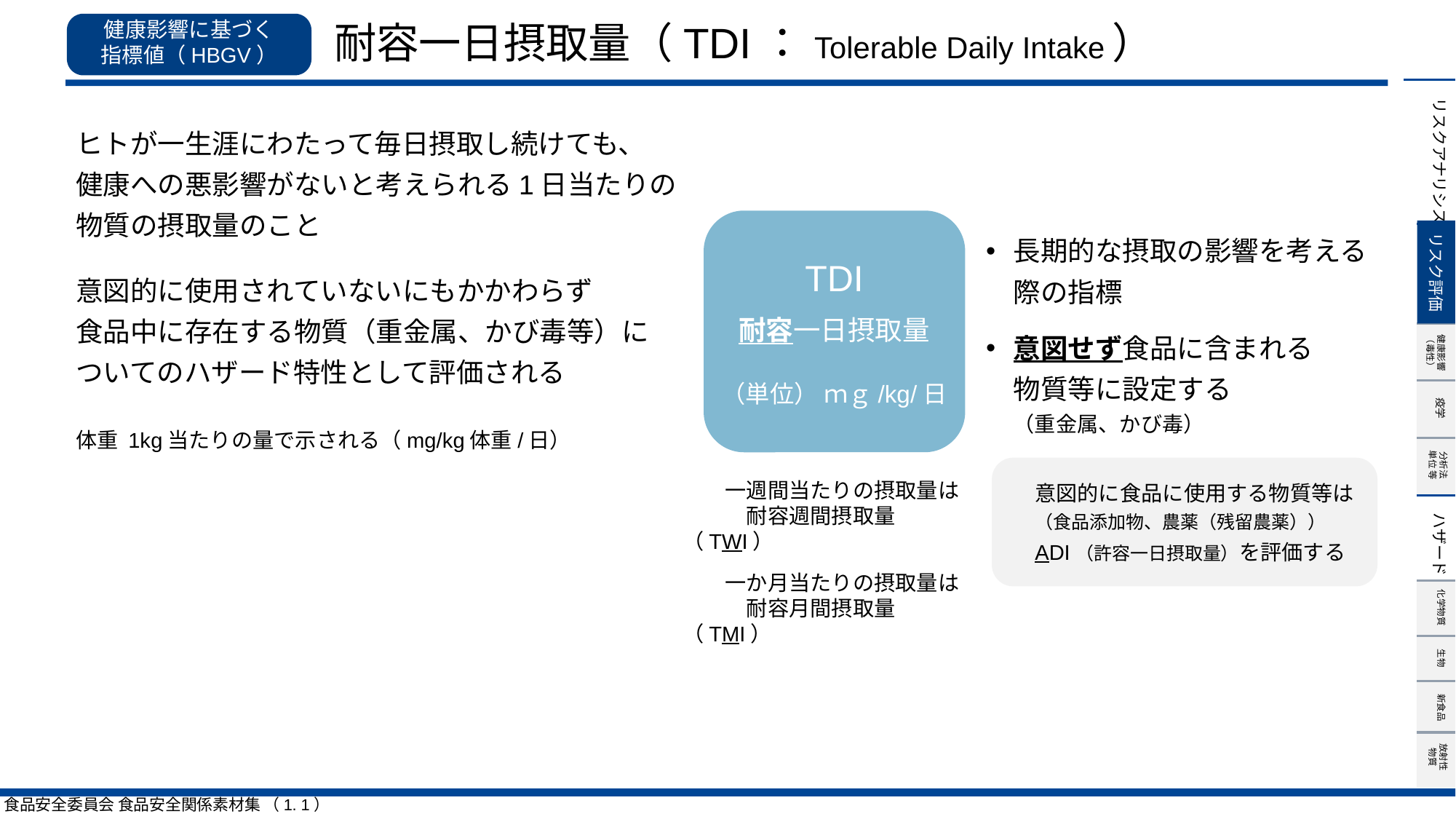

# 耐容一日摂取量（TDI：Tolerable Daily Intake）
健康影響に基づく
指標値（HBGV）
ヒトが一生涯にわたって毎日摂取し続けても、
健康への悪影響がないと考えられる1日当たりの
物質の摂取量のこと
意図的に使用されていないにもかかわらず
食品中に存在する物質（重金属、かび毒等）に
ついてのハザード特性として評価される

体重 1kg当たりの量で示される（mg/kg体重/日）
TDI

耐容一日摂取量

（単位） ｍｇ/kg/日
長期的な摂取の影響を考える
際の指標
意図せず食品に含まれる
物質等に設定する
（重金属、かび毒）
リスク評価

意図的に食品に使用する物質等は
（食品添加物、農薬（残留農薬））
ADI（許容一日摂取量）を評価する
　　一週間当たりの摂取量は
　　　耐容週間摂取量（TWI）

　　一か月当たりの摂取量は
　　　耐容月間摂取量（TMI）